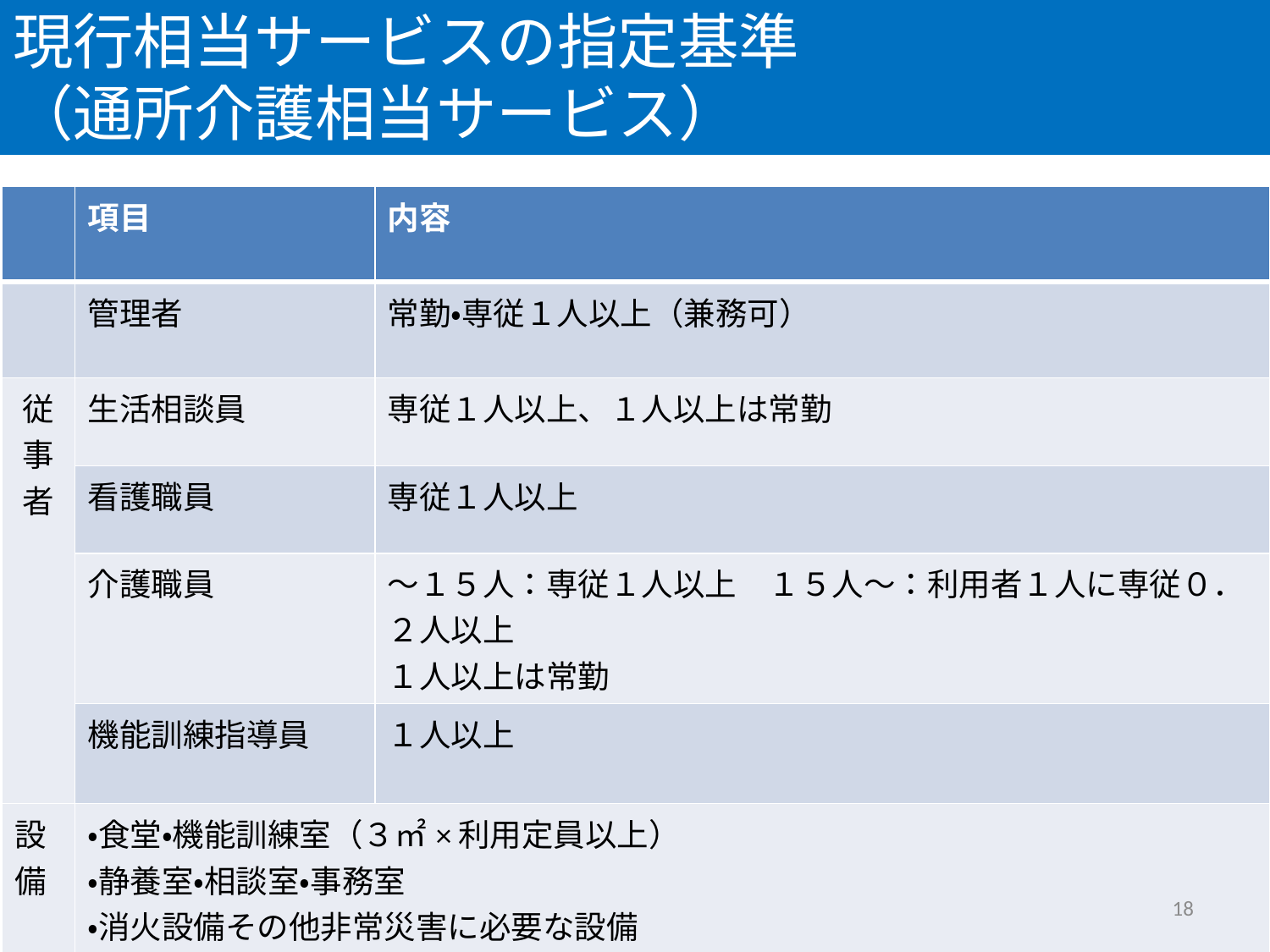

# 現行相当サービスの指定基準 （通所介護相当サービス）
|  | 項目 | 内容 |
| --- | --- | --- |
|  | 管理者 | 常勤・専従１人以上（兼務可） |
| 従事者 | 生活相談員 | 専従１人以上、１人以上は常勤 |
|  | 看護職員 | 専従１人以上 |
|  | 介護職員 | ～１５人：専従１人以上　１５人～：利用者１人に専従０．２人以上 １人以上は常勤 |
|  | 機能訓練指導員 | １人以上 |
| 設備 | ・食堂・機能訓練室（３㎡×利用定員以上） ・静養室・相談室・事務室 ・消火設備その他非常災害に必要な設備 ・必要なその他の設備・備品 |  |
18